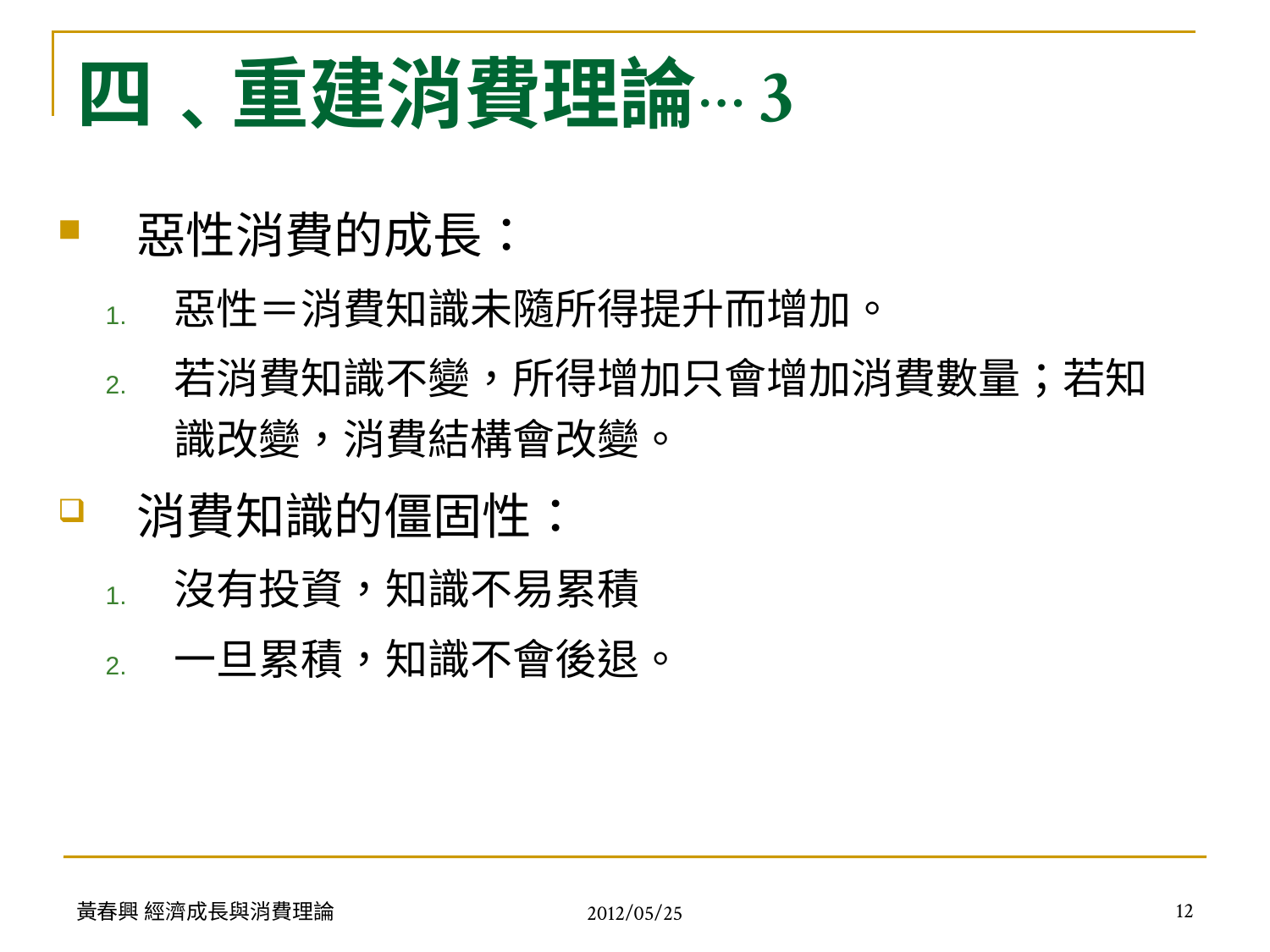

# 四﹑重建消費理論…3
惡性消費的成長：
惡性＝消費知識未隨所得提升而增加。
若消費知識不變，所得增加只會增加消費數量；若知識改變，消費結構會改變。
消費知識的僵固性：
沒有投資，知識不易累積
一旦累積，知識不會後退。
黃春興 經濟成長與消費理論
12
2012/05/25